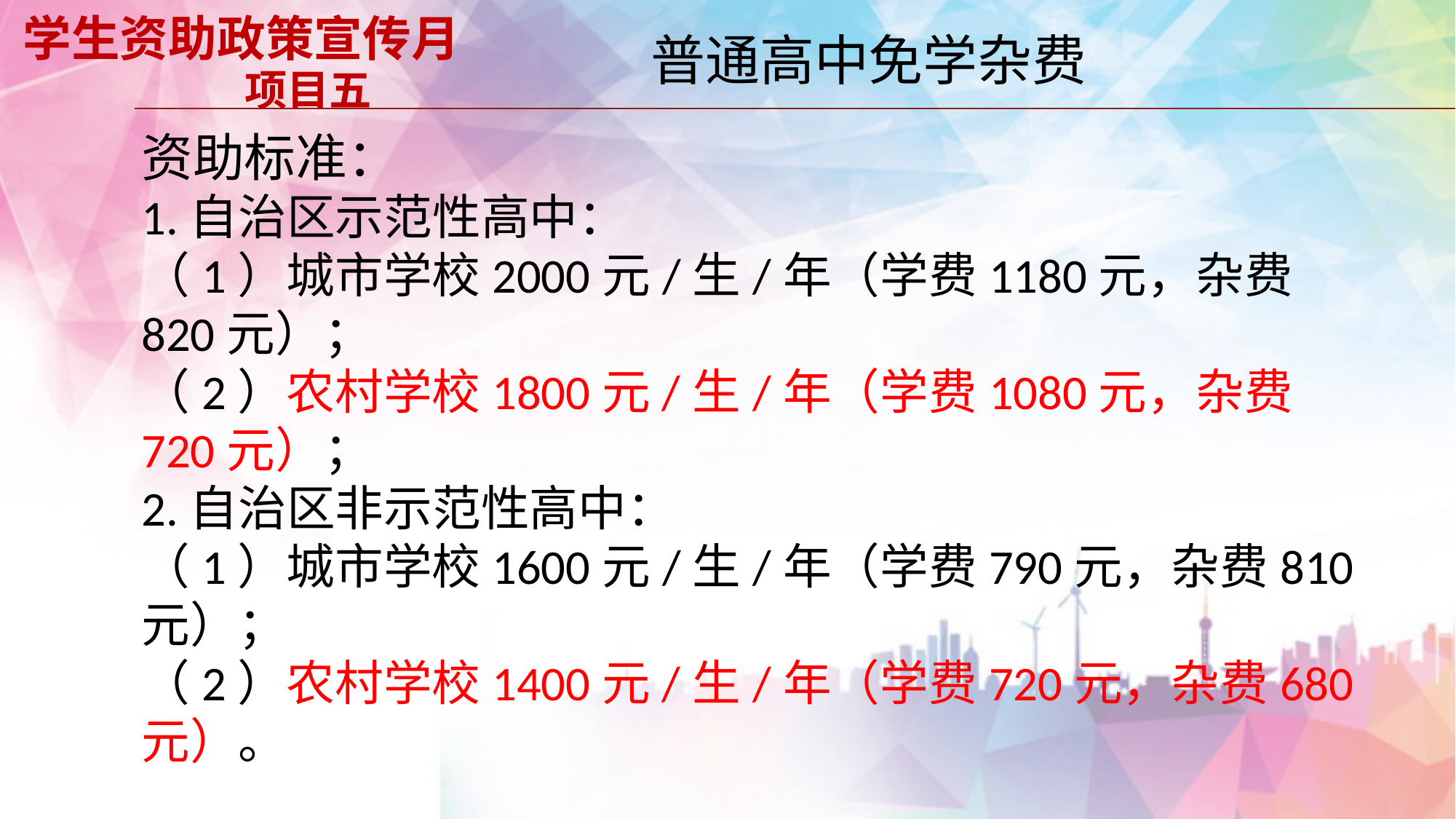

# 学生资助政策宣传月 项目五
              普通高中免学杂费

资助标准：
1.自治区示范性高中：
（1）城市学校2000元/生/年（学费1180元，杂费820元）；
（2）农村学校1800元/生/年（学费1080元，杂费720元）；
2.自治区非示范性高中：
（1）城市学校1600元/生/年（学费790元，杂费810元）；
（2）农村学校1400元/生/年（学费720元，杂费680元）。